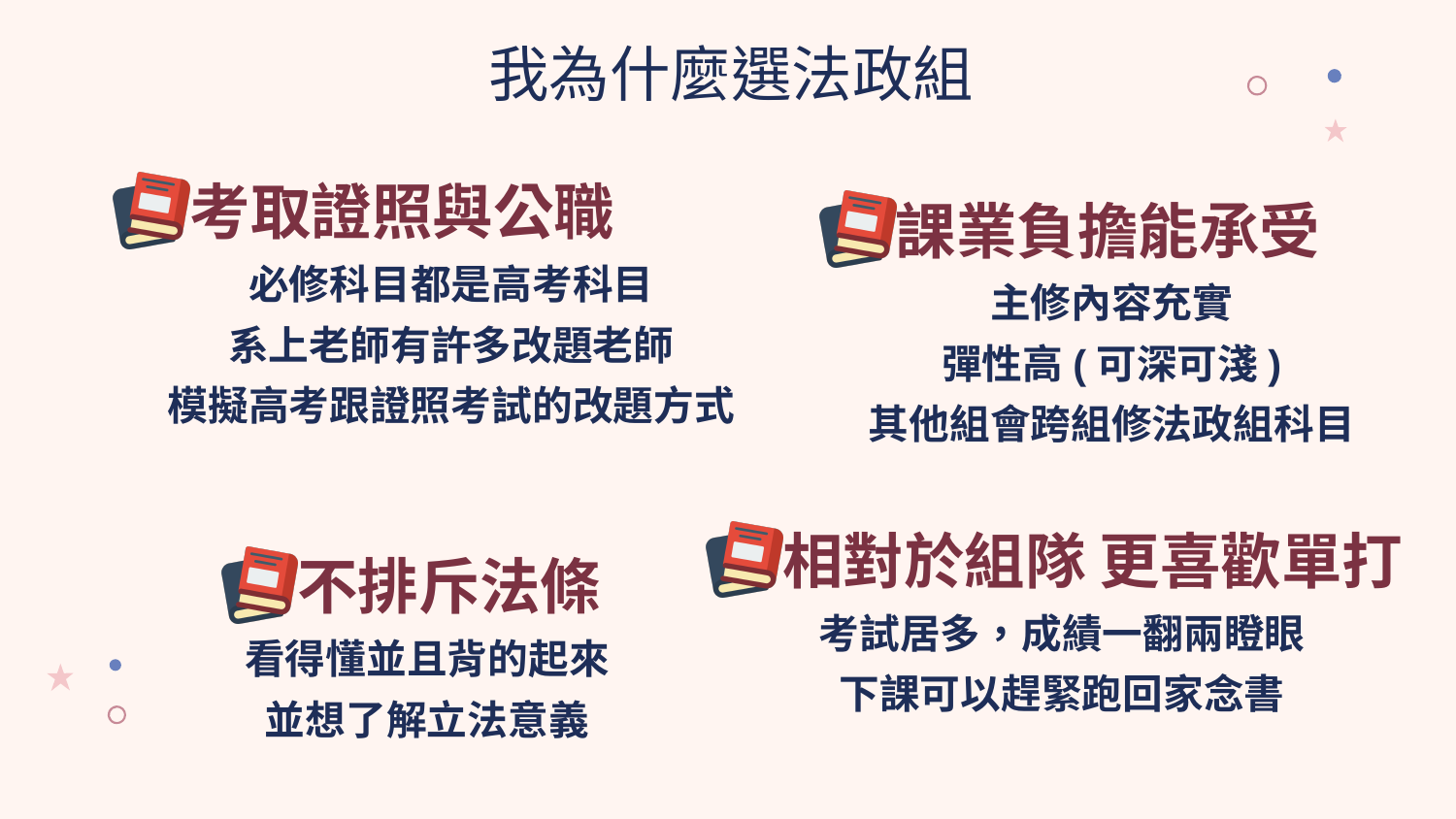

# 我為什麼選法政組

考取證照與公職
必修科目都是高考科目
系上老師有許多改題老師
模擬高考跟證照考試的改題方式
課業負擔能承受
主修內容充實
彈性高(可深可淺)
其他組會跨組修法政組科目
相對於組隊 更喜歡單打
考試居多，成績一翻兩瞪眼
下課可以趕緊跑回家念書

不排斥法條
看得懂並且背的起來
並想了解立法意義